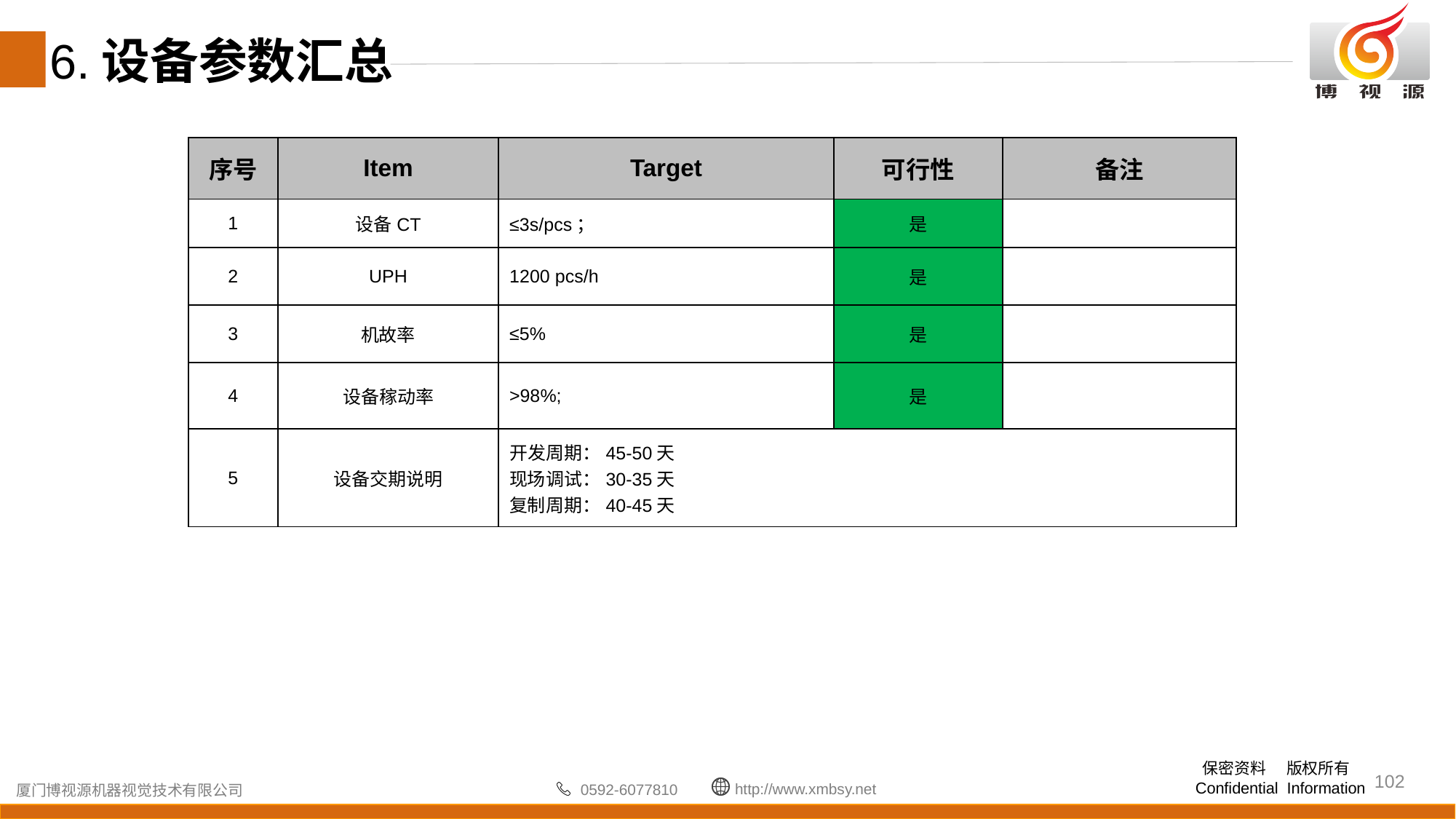

6.设备参数汇总
| 序号 | Item | Target | 可行性 | 备注 |
| --- | --- | --- | --- | --- |
| 1 | 设备CT | ≤3s/pcs； | 是 |  |
| 2 | UPH | 1200 pcs/h | 是 |  |
| 3 | 机故率 | ≤5% | 是 |  |
| 4 | 设备稼动率 | >98%; | 是 |  |
| 5 | 设备交期说明 | 开发周期：45-50天 现场调试：30-35天 复制周期：40-45天 |  |  |
102